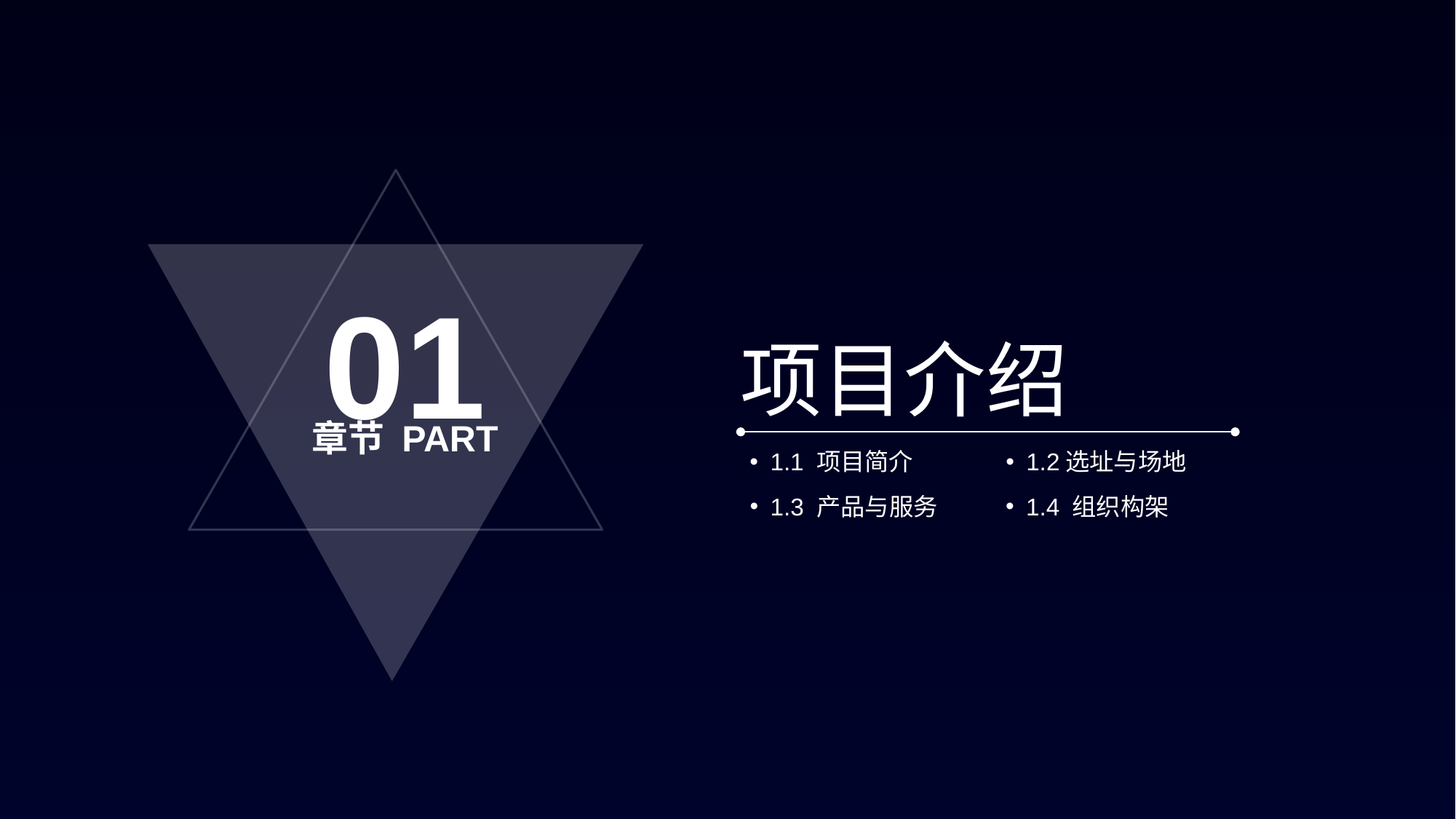

01
章节 PART
项目介绍
1.1 项目简介
1.2选址与场地
1.3 产品与服务
1.4 组织构架